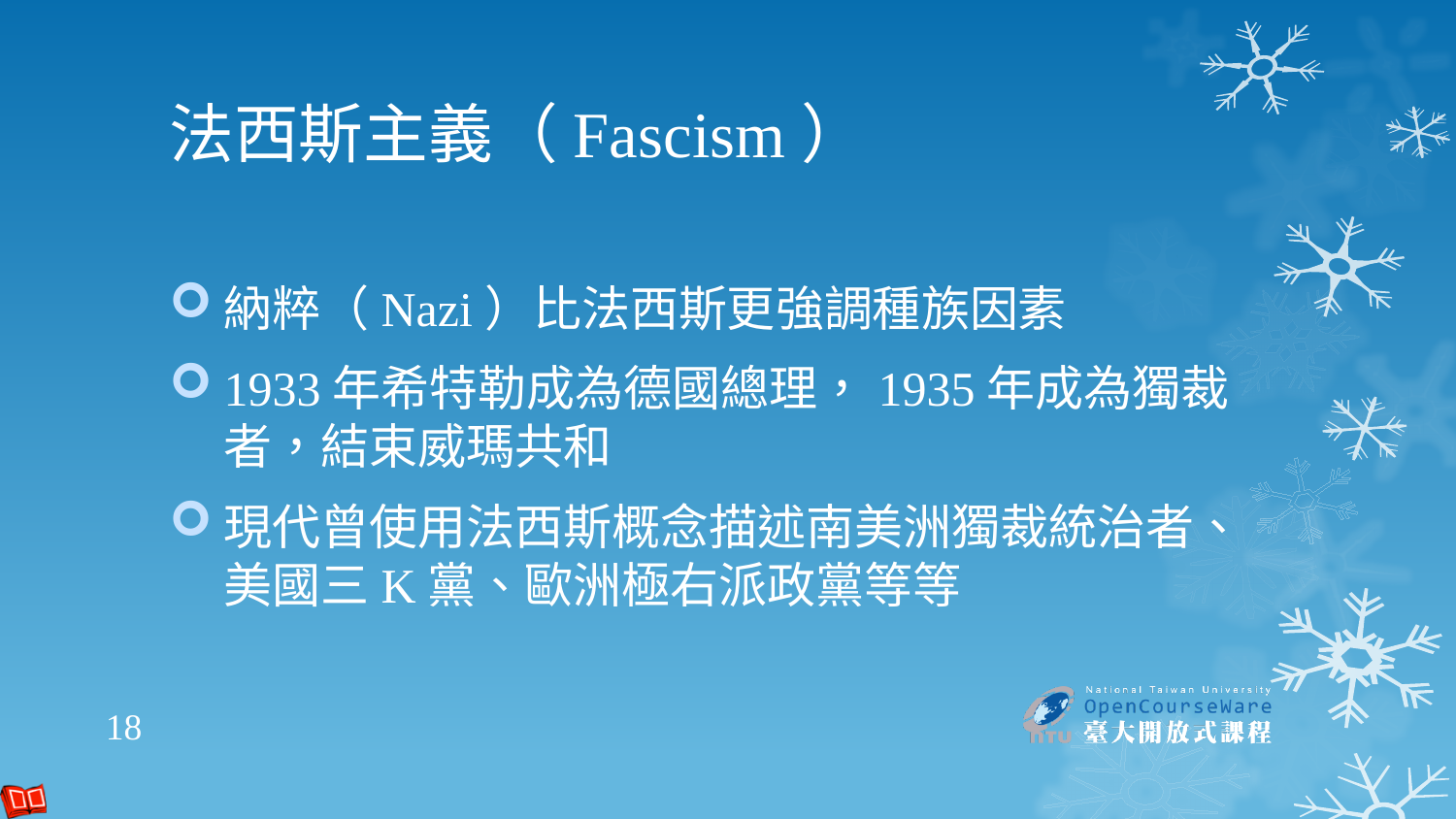

# 法西斯主義（Fascism）
納粹（Nazi）比法西斯更強調種族因素
1933年希特勒成為德國總理，1935年成為獨裁者，結束威瑪共和
現代曾使用法西斯概念描述南美洲獨裁統治者、美國三K黨、歐洲極右派政黨等等
18